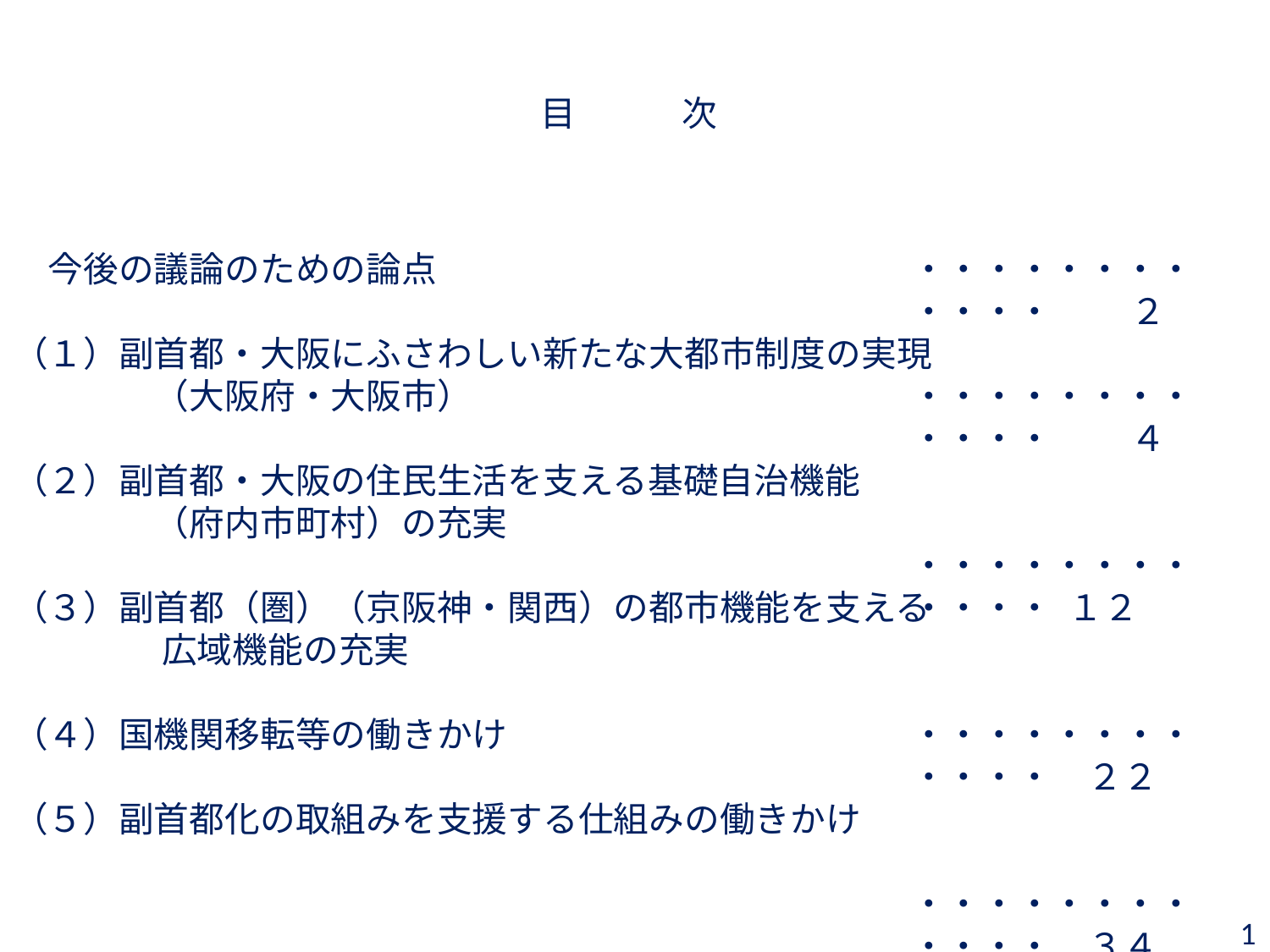

# 目　　　次
・・・・・・・・・・・・　　 ２

・・・・・・・・・・・・　　 ４

・・・・・・・・・・・・  １２

・・・・・・・・・・・・　２２

・・・・・・・・・・・・　３４

・・・・・・・・・・・・　４２

　今後の議論のための論点

（１）副首都・大阪にふさわしい新たな大都市制度の実現
　　　　（大阪府・大阪市）

（２）副首都・大阪の住民生活を支える基礎自治機能
　　　　（府内市町村）の充実

（３）副首都（圏）（京阪神・関西）の都市機能を支える
　　　　 広域機能の充実

（４）国機関移転等の働きかけ

（５）副首都化の取組みを支援する仕組みの働きかけ

1